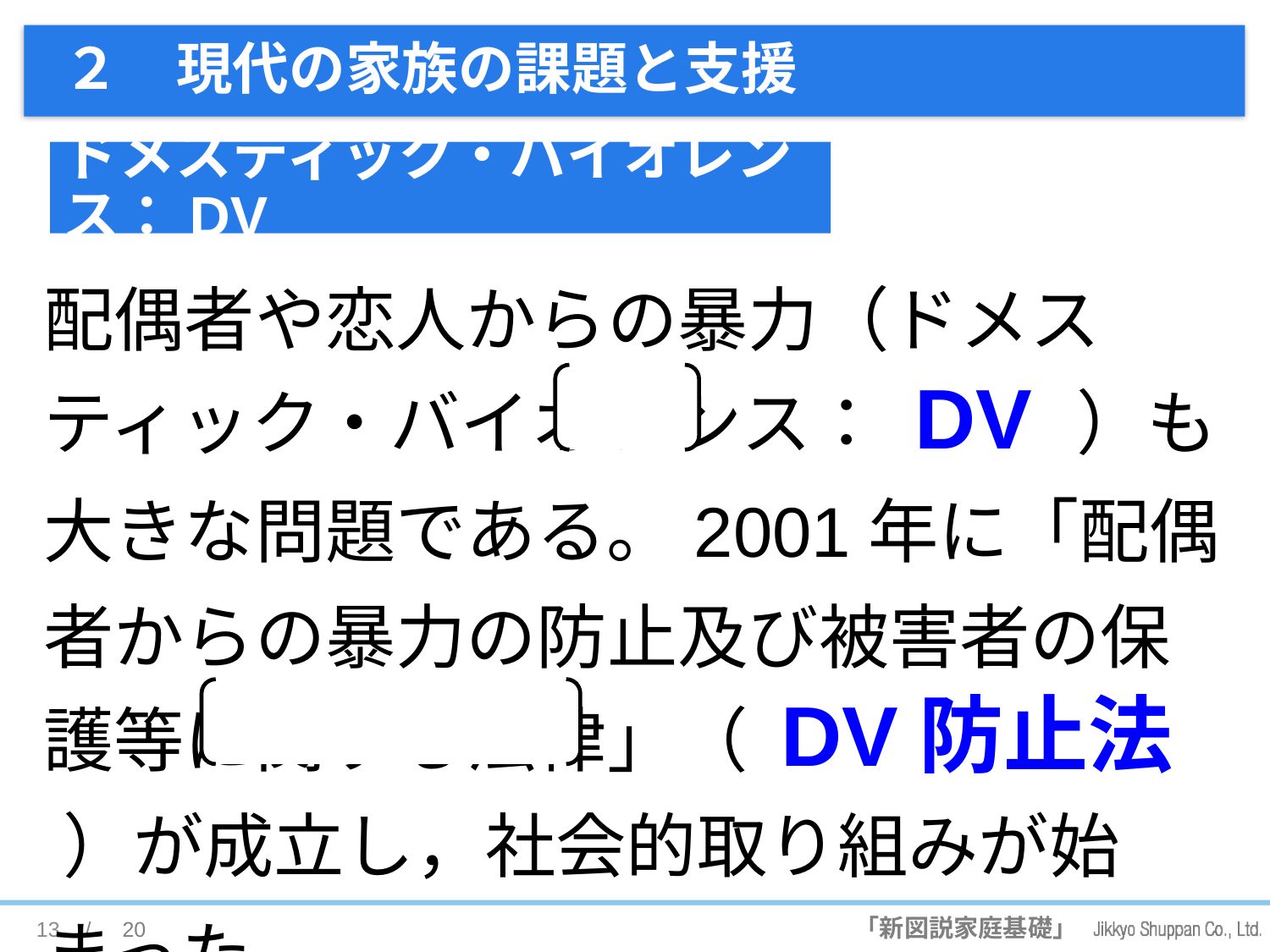

# ２　現代の家族の課題と支援
ドメスティック・バイオレンス：DV
配偶者や恋人からの暴力（ドメスティック・バイオレンス： DV ）も大きな問題である。2001年に「配偶者からの暴力の防止及び被害者の保護等に関する法律」（ DV防止法 ）が成立し，社会的取り組みが始まった。

13